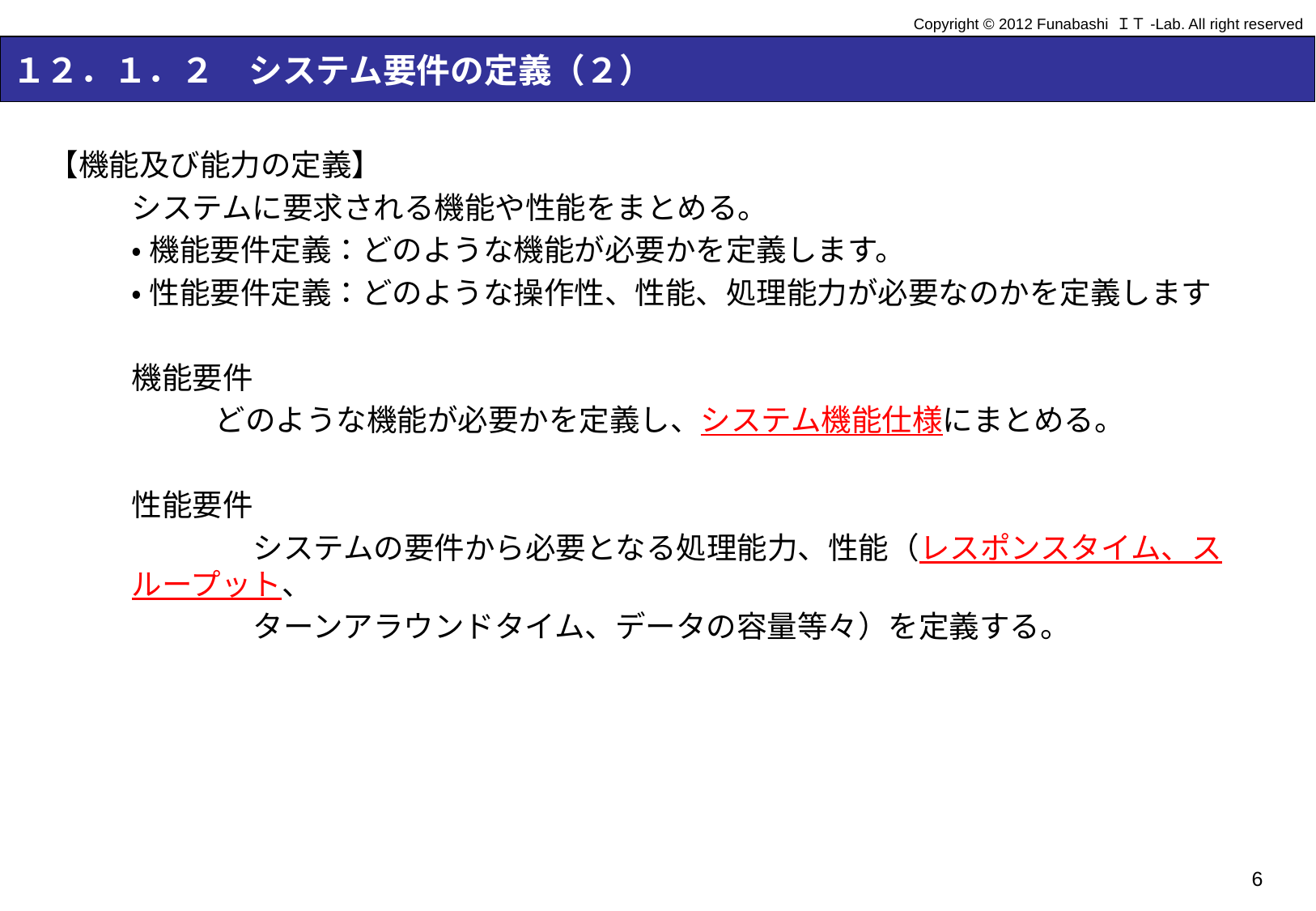

Copyright © 2012 Funabashi ＩＴ-Lab. All right reserved
# １２．１．２　システム要件の定義（２）
【機能及び能力の定義】
システムに要求される機能や性能をまとめる。
•機能要件定義：どのような機能が必要かを定義します。
•性能要件定義：どのような操作性、性能、処理能力が必要なのかを定義します

機能要件
		どのような機能が必要かを定義し、システム機能仕様にまとめる。

性能要件
	システムの要件から必要となる処理能力、性能（レスポンスタイム、スループット、
	ターンアラウンドタイム、データの容量等々）を定義する。

6